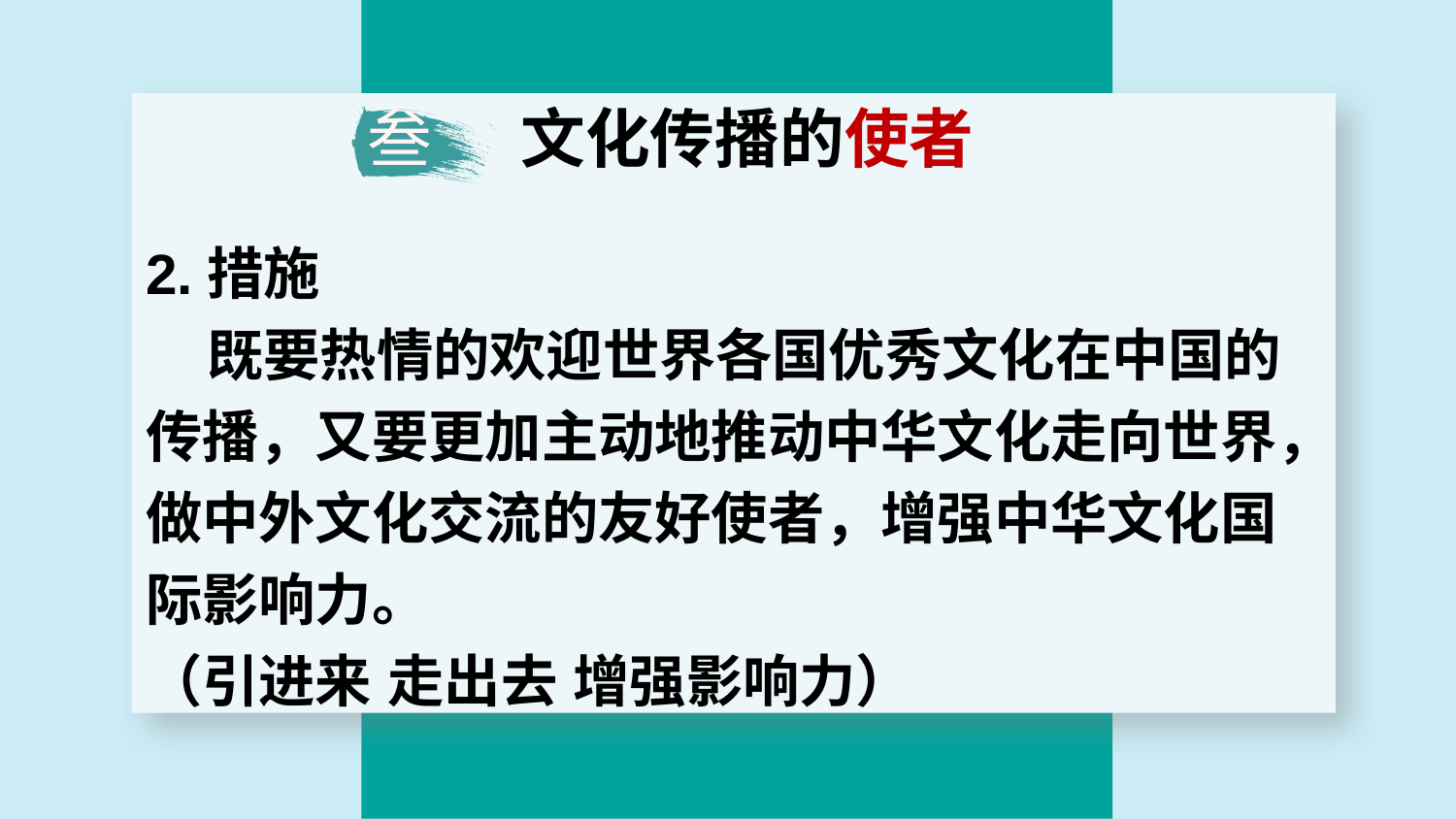

叁

                    文化传播的使者

2.措施
   既要热情的欢迎世界各国优秀文化在中国的传播，又要更加主动地推动中华文化走向世界，做中外文化交流的友好使者，增强中华文化国际影响力。
（引进来 走出去 增强影响力）